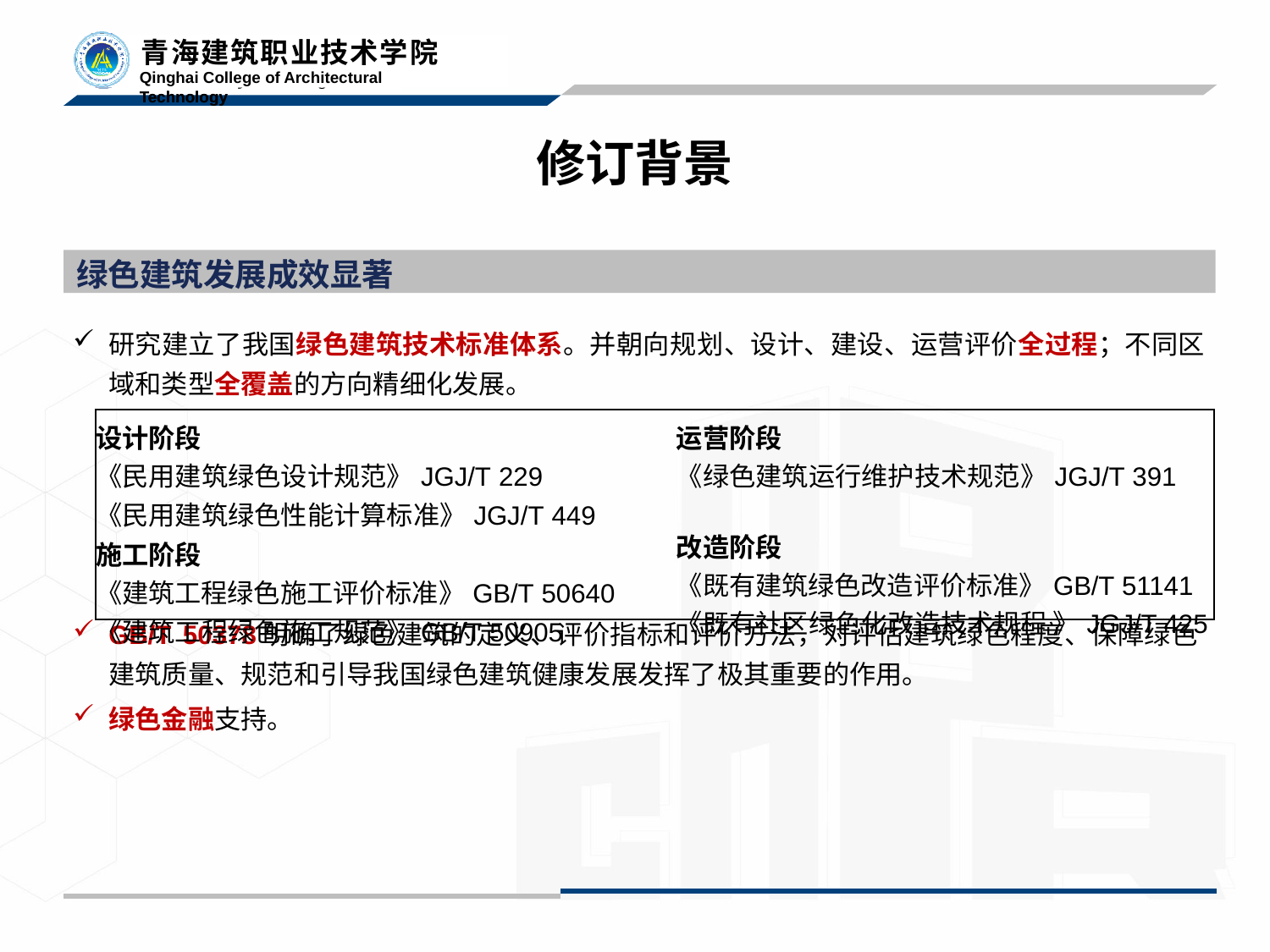

# 修订背景
绿色建筑发展成效显著
研究建立了我国绿色建筑技术标准体系。并朝向规划、设计、建设、运营评价全过程；不同区 域和类型全覆盖的方向精细化发展。
| 设计阶段 《民用建筑绿色设计规范》JGJ/T 229 《民用建筑绿色性能计算标准》JGJ/T 449 施工阶段 《建筑工程绿色施工评价标准》GB/T 50640 《建筑工程绿色施工规范》GB/T 50905 | 运营阶段 《绿色建筑运行维护技术规范》JGJ/T 391 改造阶段 《既有建筑绿色改造评价标准》GB/T 51141 《既有社区绿色化改造技术规程 》JGJ/T 425 |
| --- | --- |
GB/T 50378明确了绿色建筑的定义、评价指标和评价方法，对评估建筑绿色程度、保障绿色 建筑质量、规范和引导我国绿色建筑健康发展发挥了极其重要的作用。
绿色金融支持。